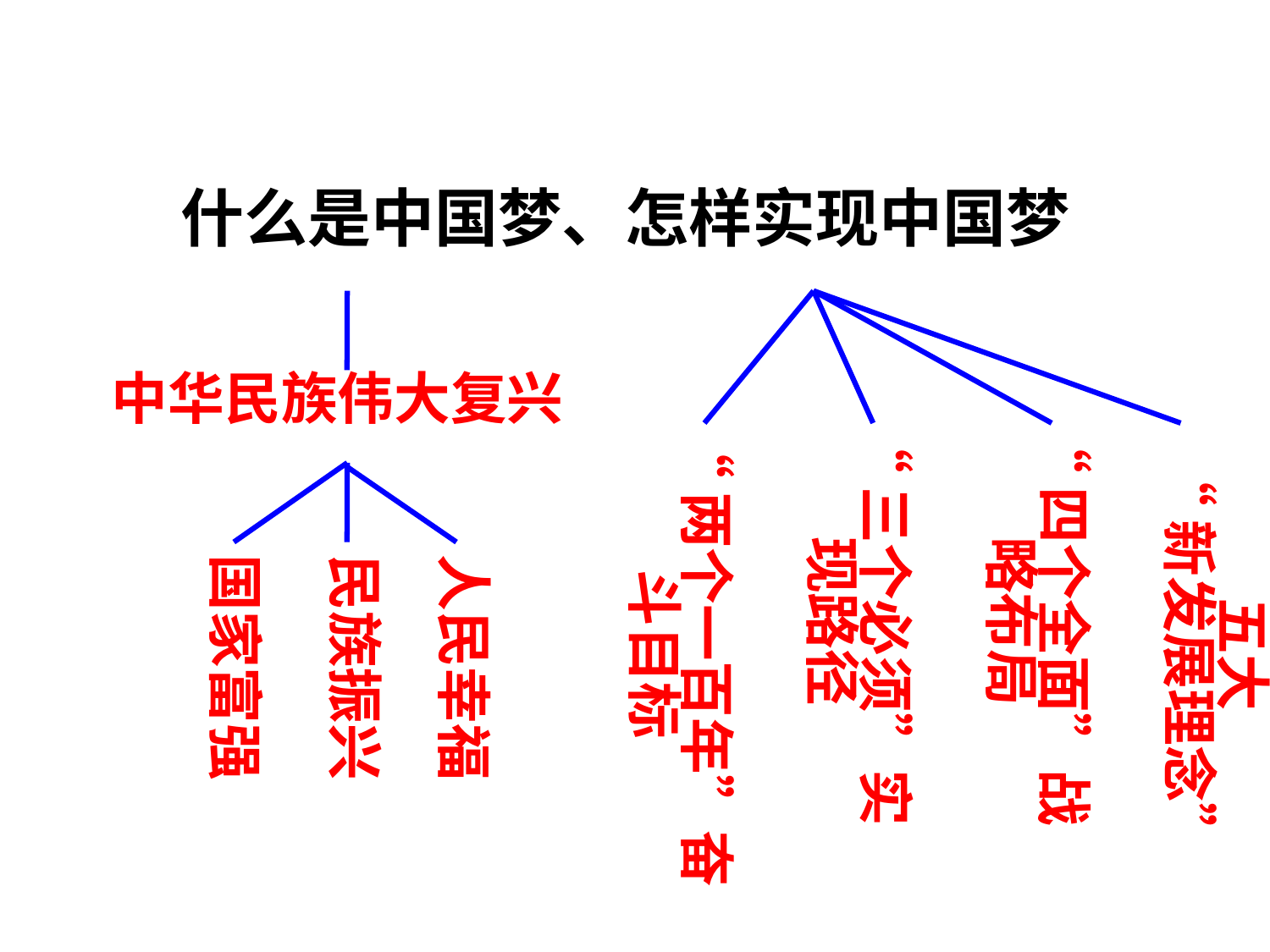

什么是中国梦、怎样实现中国梦
中华民族伟大复兴
“三个必须”实现路径
“四个全面”战略布局
“两个一百年”奋斗目标
五大
“新发展理念”
国家富强
民族振兴
人民幸福